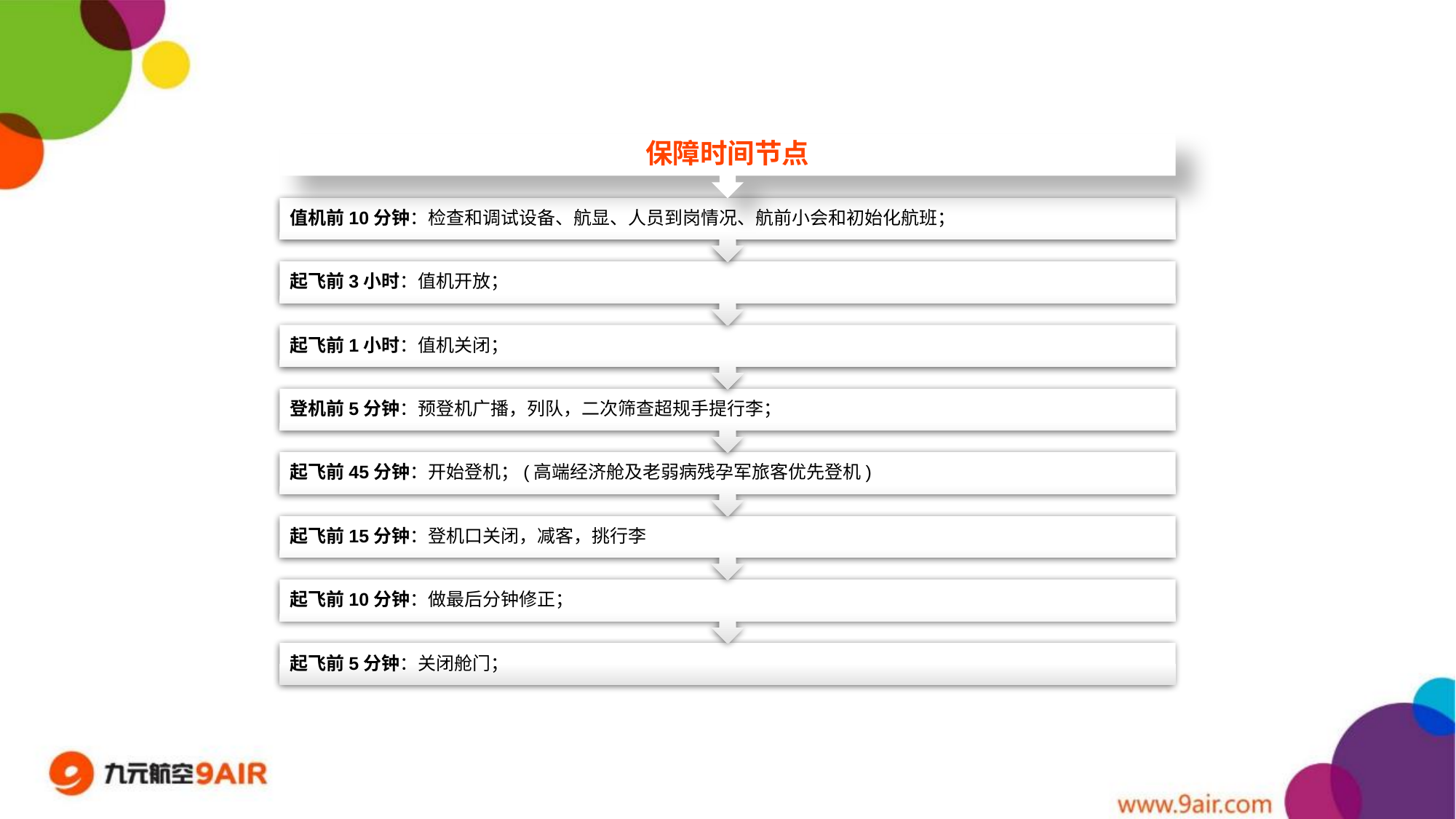

起飞前5分钟：关闭舱门；
起飞前10分钟：做最后分钟修正；
起飞前15分钟：登机口关闭，减客，挑行李
起飞前45分钟：开始登机；(高端经济舱及老弱病残孕军旅客优先登机)
登机前5分钟：预登机广播，列队，二次筛查超规手提行李；
起飞前1小时：值机关闭；
起飞前3小时：值机开放；
值机前10分钟：检查和调试设备、航显、人员到岗情况、航前小会和初始化航班；
保障时间节点